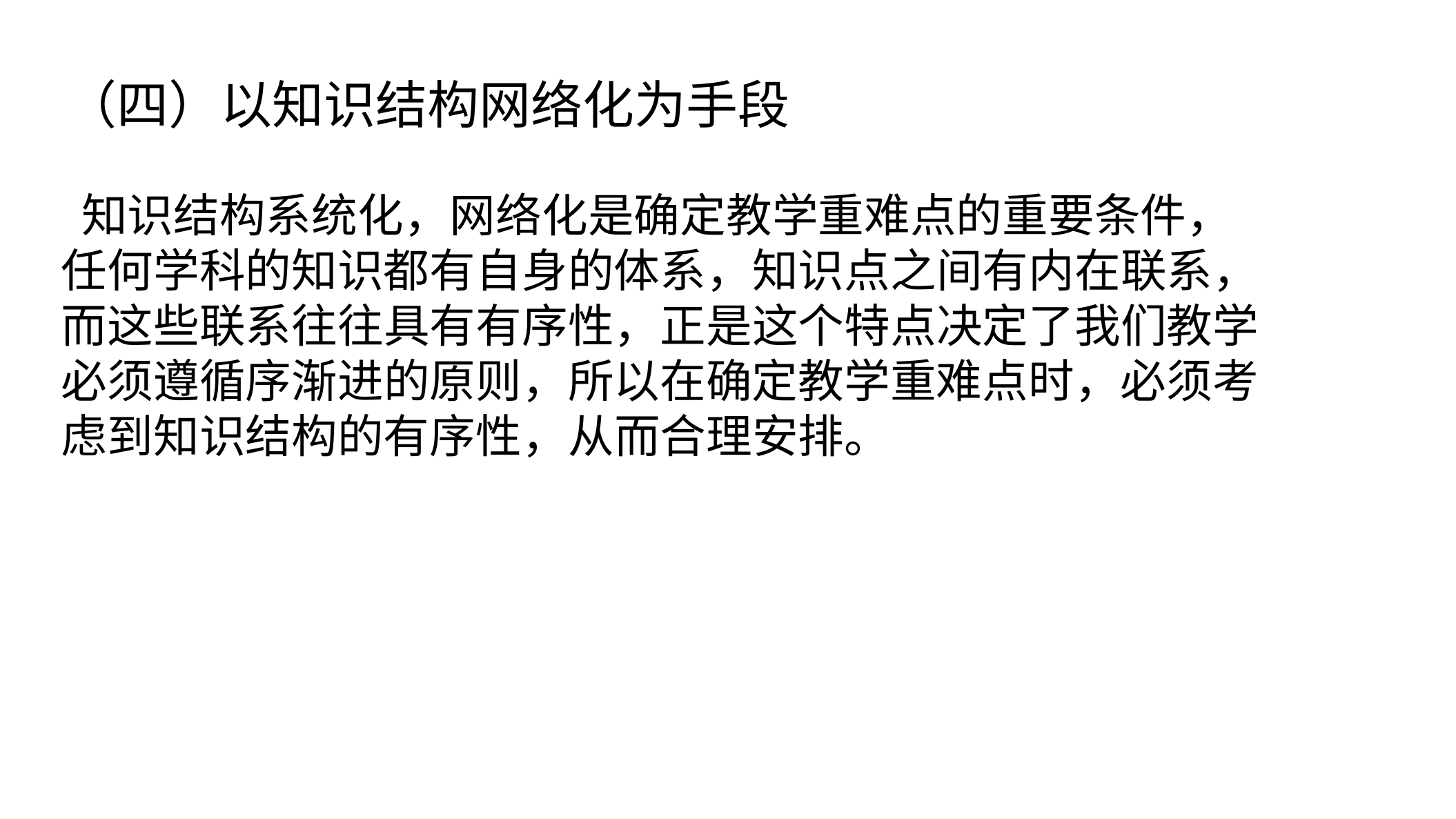

（四）以知识结构网络化为手段
知识结构系统化，网络化是确定教学重难点的重要条件，任何学科的知识都有自身的体系，知识点之间有内在联系，而这些联系往往具有有序性，正是这个特点决定了我们教学必须遵循序渐进的原则，所以在确定教学重难点时，必须考虑到知识结构的有序性，从而合理安排。